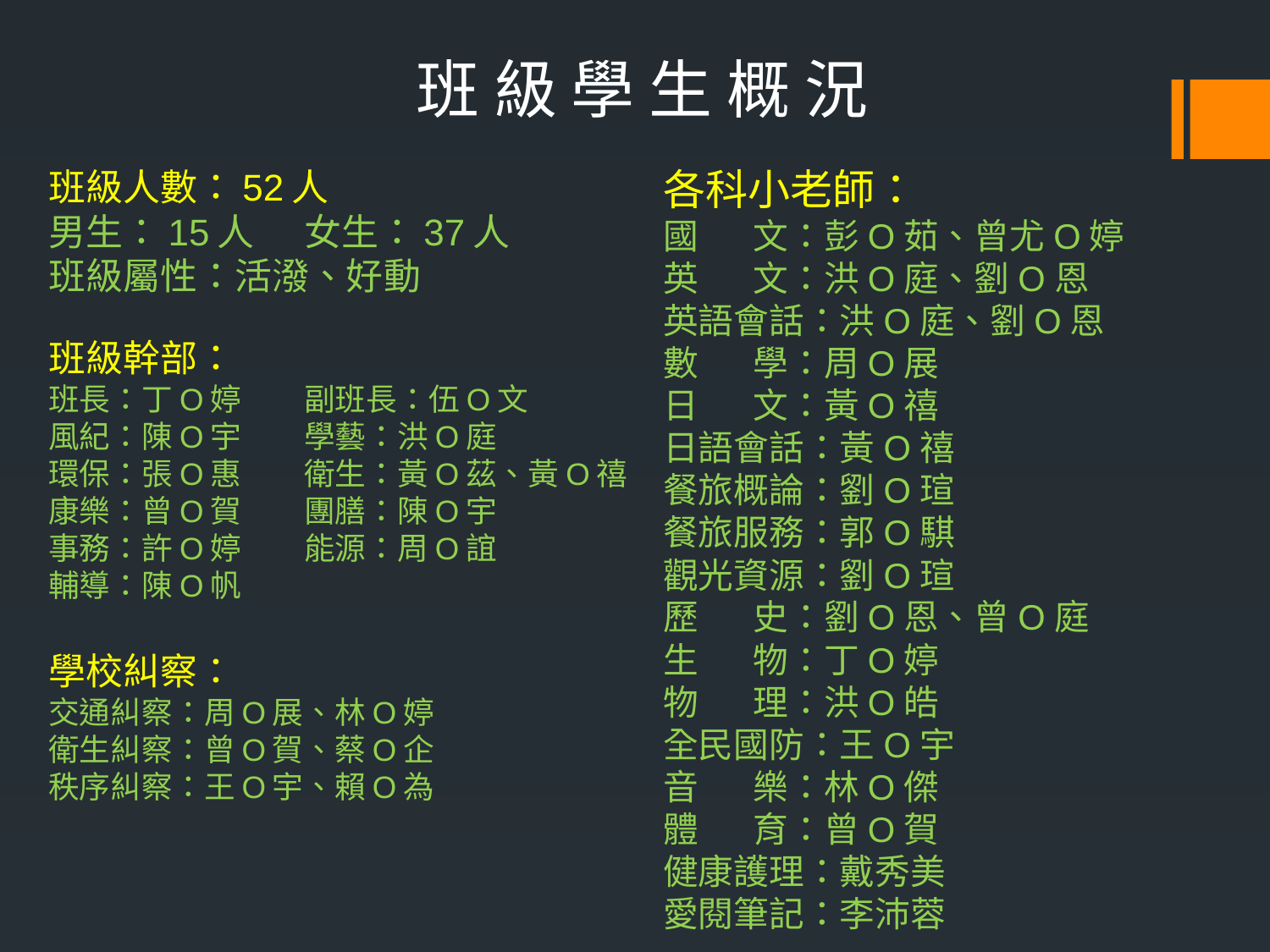

班 級 學 生 概 況
各科小老師：
國       文：彭O茹、曾尤O婷
英       文：洪O庭、劉O恩
英語會話：洪O庭、劉O恩
數       學：周O展
日       文：黃O禧
日語會話：黃O禧
餐旅概論：劉O瑄
餐旅服務：郭O騏
觀光資源：劉O瑄
歷       史：劉O恩、曾O庭
生       物：丁O婷
物       理：洪O皓
全民國防：王O宇
音       樂：林O傑
體       育：曾O賀
健康護理：戴秀美
愛閱筆記：李沛蓉
# 班級人數：52人 男生：15人      女生：37人 班級屬性：活潑、好動 班級幹部： 班長：丁O婷         副班長：伍O文 風紀：陳O宇         學藝：洪O庭 環保：張O惠         衛生：黃O茲、黃O禧 康樂：曾O賀         團膳：陳O宇 事務：許O婷         能源：周O誼 輔導：陳O帆 學校糾察： 交通糾察：周O展、林O婷 衛生糾察：曾O賀、蔡O企 秩序糾察：王O宇、賴O為